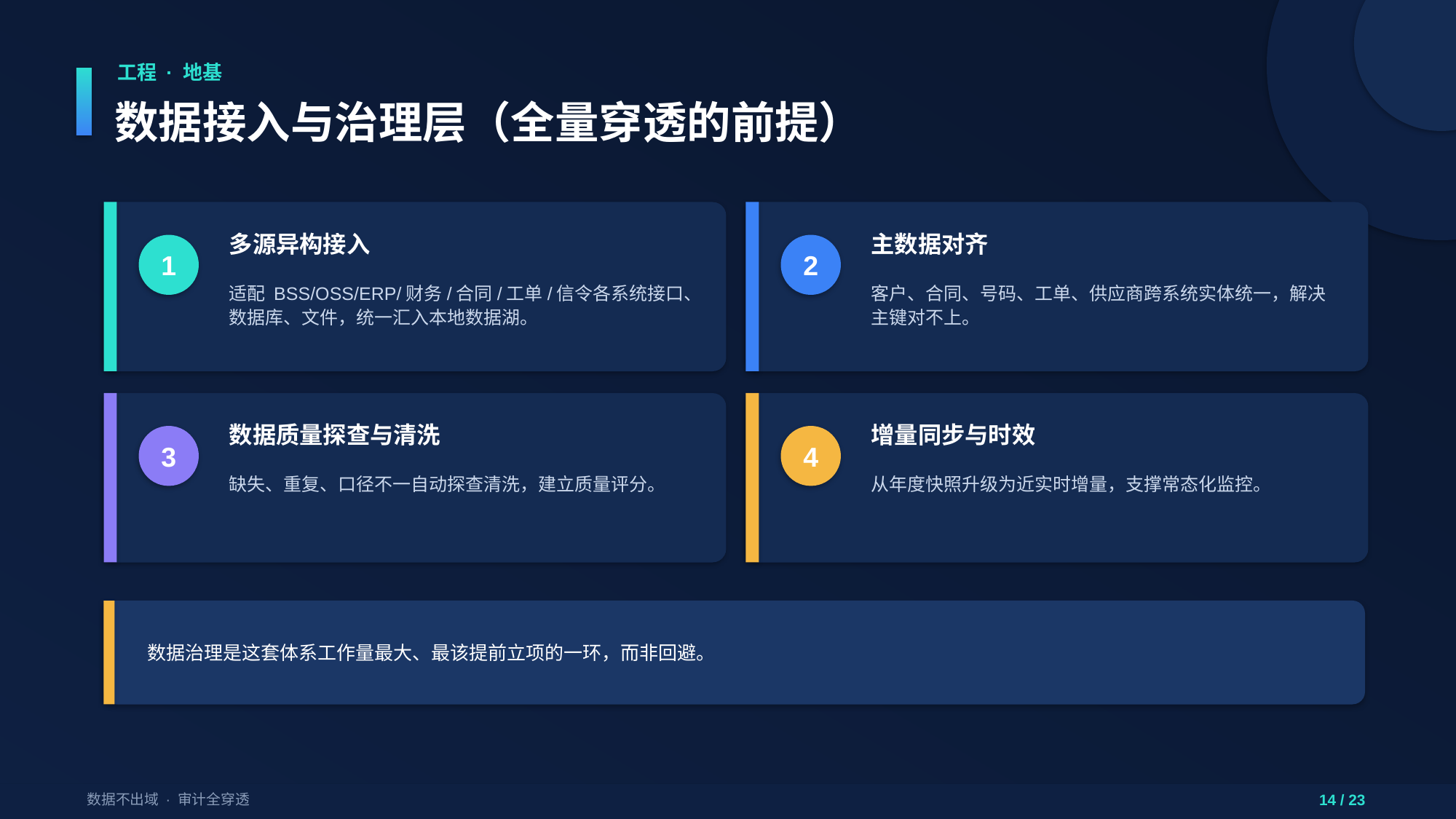

工程 · 地基

数据接入与治理层（全量穿透的前提）

多源异构接入
主数据对齐

1

2
适配 BSS/OSS/ERP/财务/合同/工单/信令各系统接口、数据库、文件，统一汇入本地数据湖。
客户、合同、号码、工单、供应商跨系统实体统一，解决主键对不上。

数据质量探查与清洗
增量同步与时效

3

4
缺失、重复、口径不一自动探查清洗，建立质量评分。
从年度快照升级为近实时增量，支撑常态化监控。

数据治理是这套体系工作量最大、最该提前立项的一环，而非回避。
数据不出域 · 审计全穿透
14 / 23